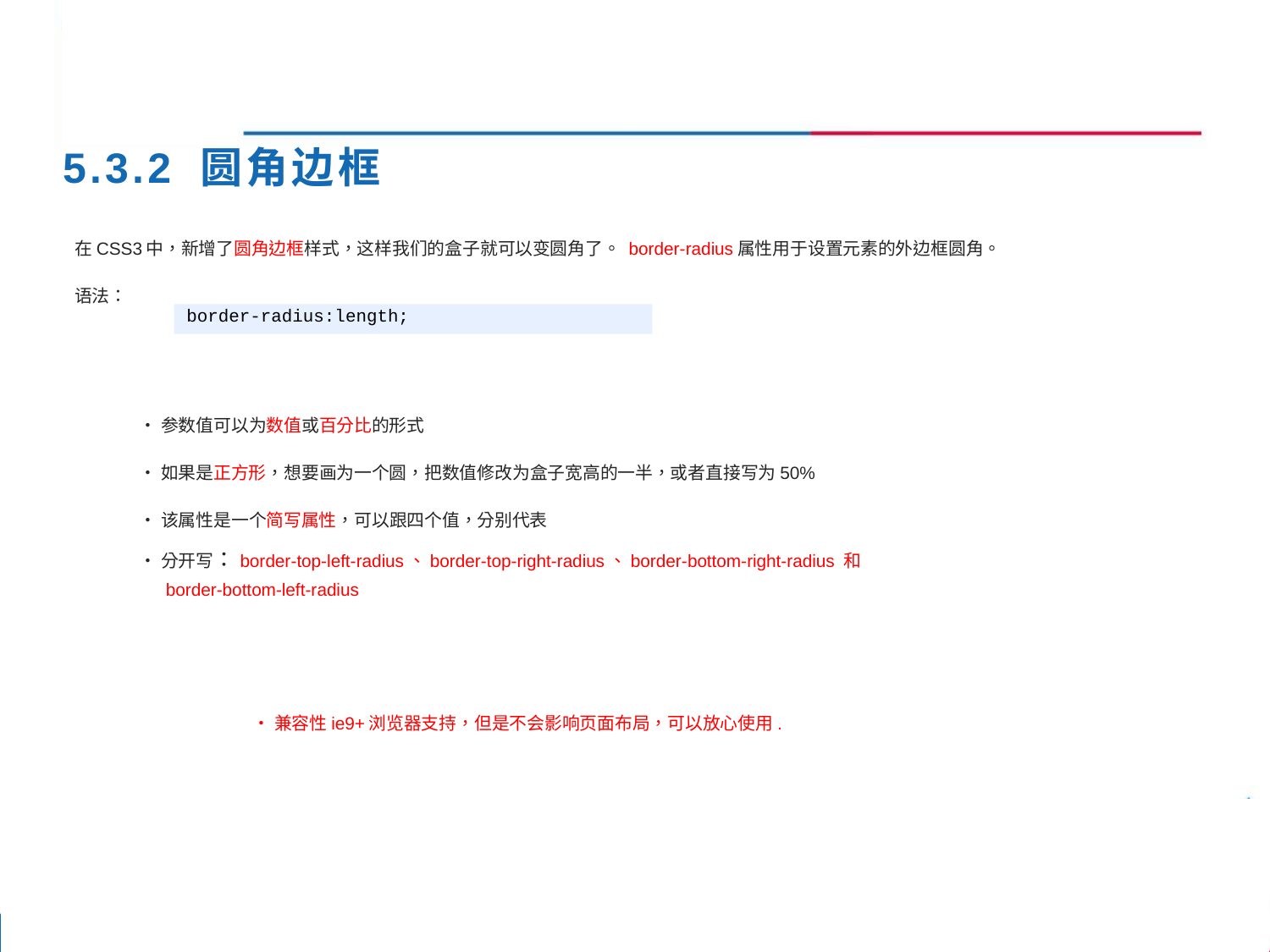

5.3.2 圆角边框
在CSS3中，新增了圆角边框样式，这样我们的盒子就可以变圆角了。 border-radius属性用于设置元素的外边框圆角。
语法：
border-radius:length;
•参数值可以为数值或百分比的形式
•如果是正方形，想要画为一个圆，把数值修改为盒子宽高的一半，或者直接写为50%
•该属性是一个简写属性，可以跟四个值，分别代表
•分开写：border-top-left-radius、border-top-right-radius、border-bottom-right-radius 和
border-bottom-left-radius
•兼容性ie9+浏览器支持，但是不会影响页面布局，可以放心使用.